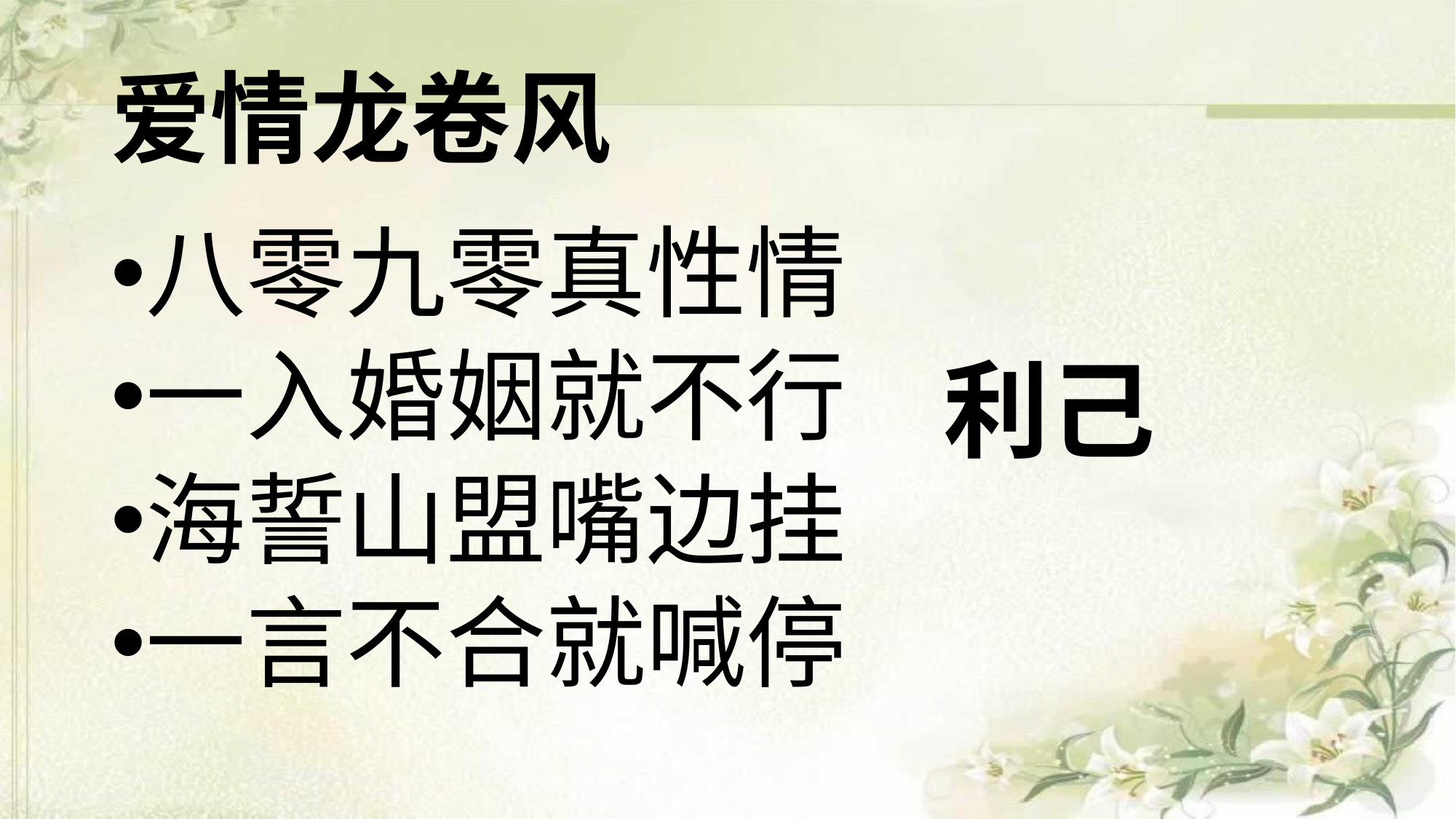

# 爱情龙卷风
八零九零真性情
一入婚姻就不行
海誓山盟嘴边挂
一言不合就喊停

利己